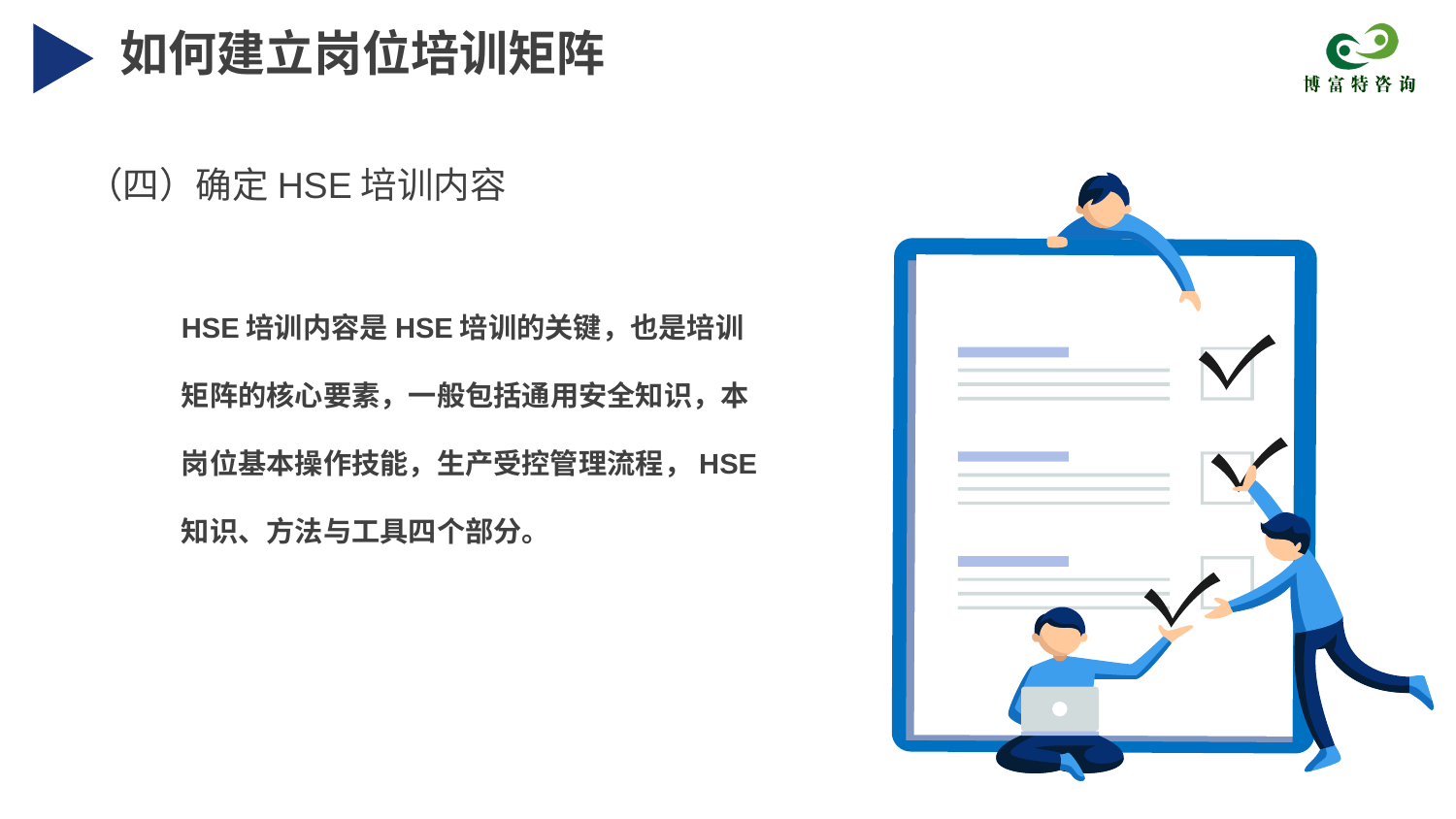

如何建立岗位培训矩阵
（四）确定HSE培训内容

HSE培训内容是HSE培训的关键，也是培训矩阵的核心要素，一般包括通用安全知识，本岗位基本操作技能，生产受控管理流程，HSE知识、方法与工具四个部分。